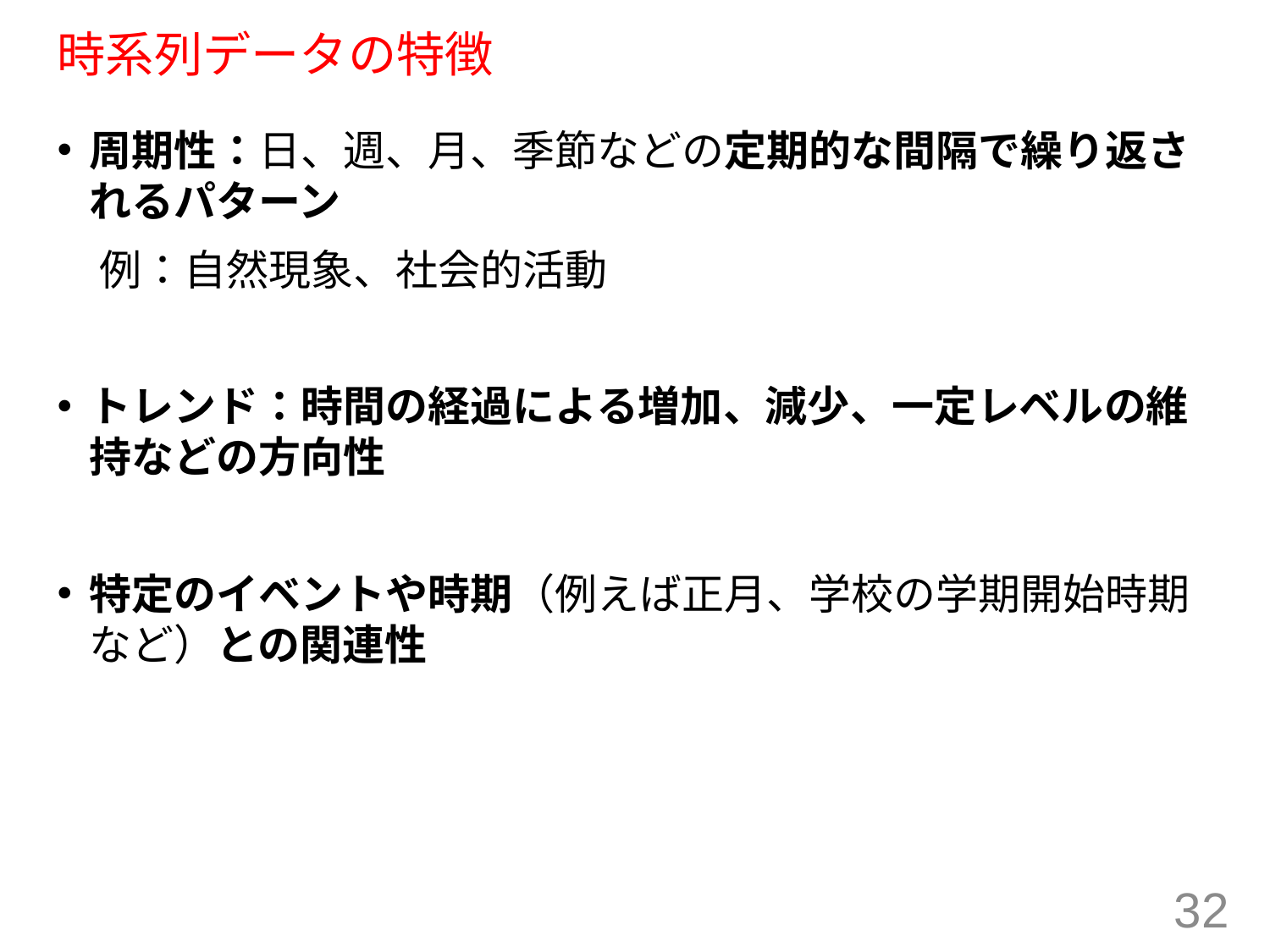

# 時系列データの特徴
周期性：日、週、月、季節などの定期的な間隔で繰り返されるパターン
　例：自然現象、社会的活動

トレンド：時間の経過による増加、減少、一定レベルの維持などの方向性

特定のイベントや時期（例えば正月、学校の学期開始時期など）との関連性

32